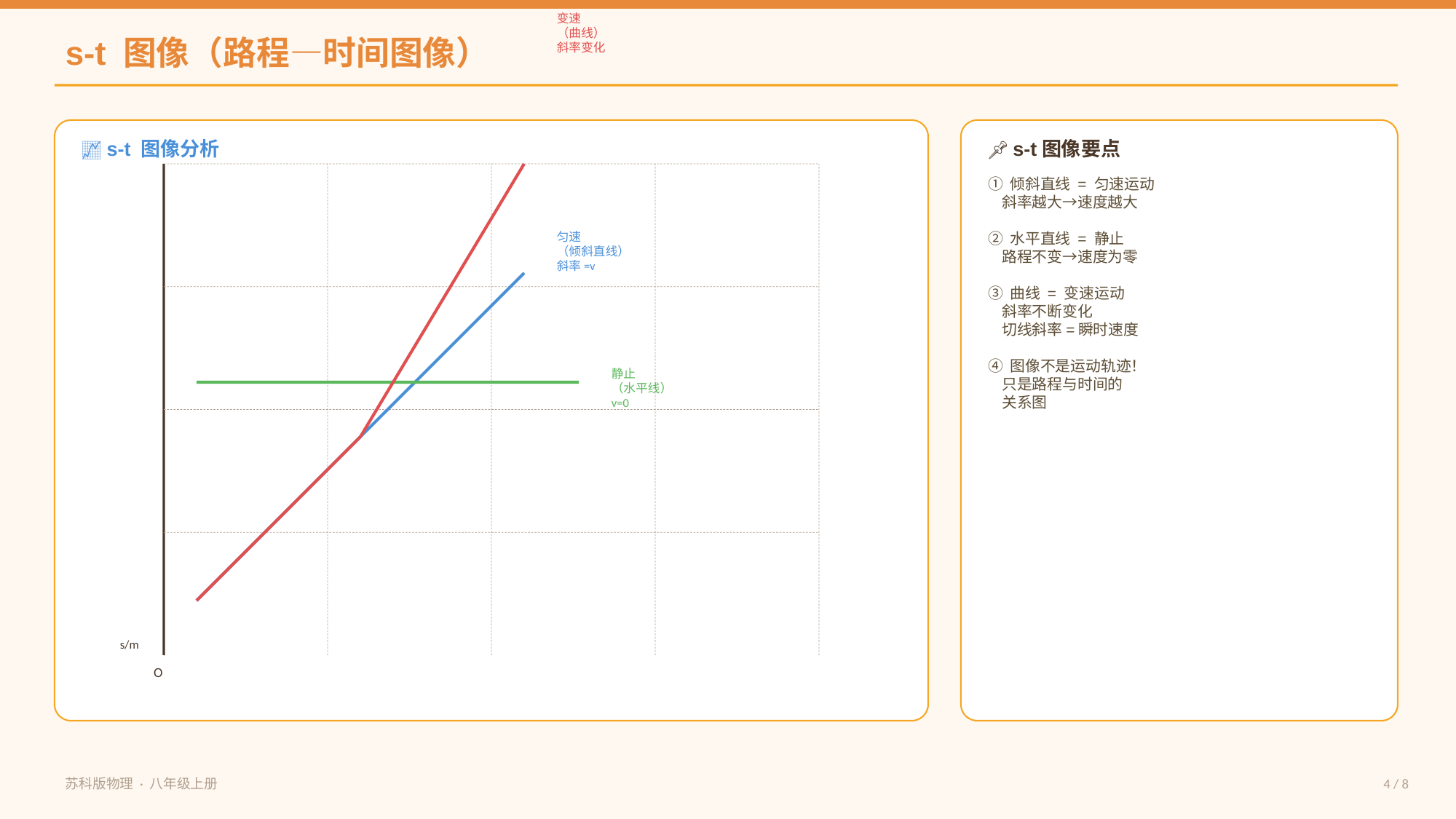

变速
（曲线）
斜率变化
s-t 图像（路程—时间图像）

📈 s-t 图像分析
📌 s-t图像要点

① 倾斜直线 = 匀速运动
   斜率越大→速度越大

② 水平直线 = 静止
   路程不变→速度为零

③ 曲线 = 变速运动
   斜率不断变化
   切线斜率=瞬时速度

④ 图像不是运动轨迹！
   只是路程与时间的
   关系图
匀速
（倾斜直线）
斜率=v

静止
（水平线）
v=0

s/m

O
苏科版物理 · 八年级上册
4 / 8

t/s